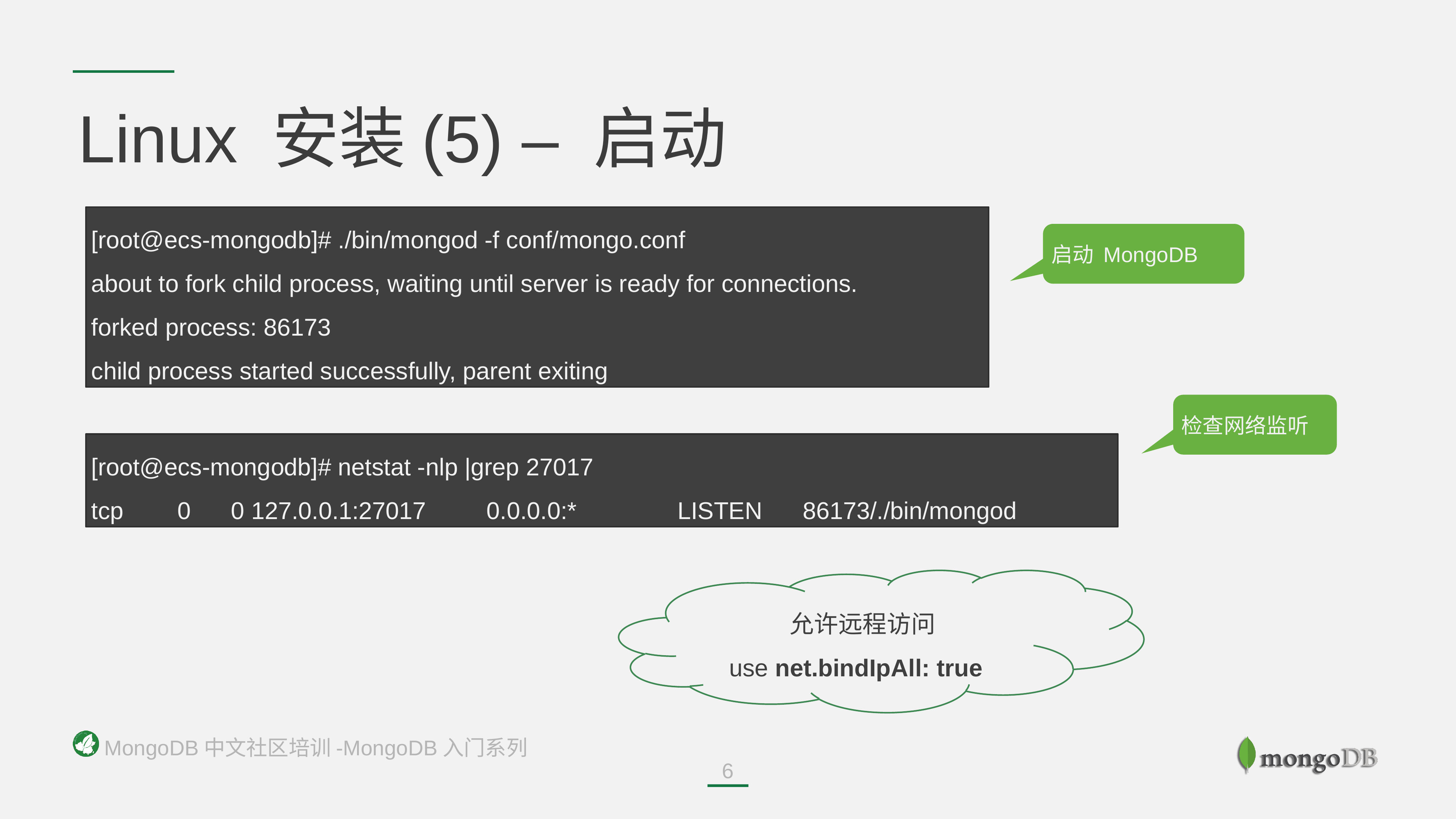

# Linux 安装(5) – 启动
[root@ecs-mongodb]# ./bin/mongod -f conf/mongo.conf
about to fork child process, waiting until server is ready for connections.
forked process: 86173
child process started successfully, parent exiting
启动 MongoDB
检查网络监听
[root@ecs-mongodb]# netstat -nlp |grep 27017
tcp        0      0 127.0.0.1:27017         0.0.0.0:*               LISTEN      86173/./bin/mongod
允许远程访问
use net.bindIpAll: true